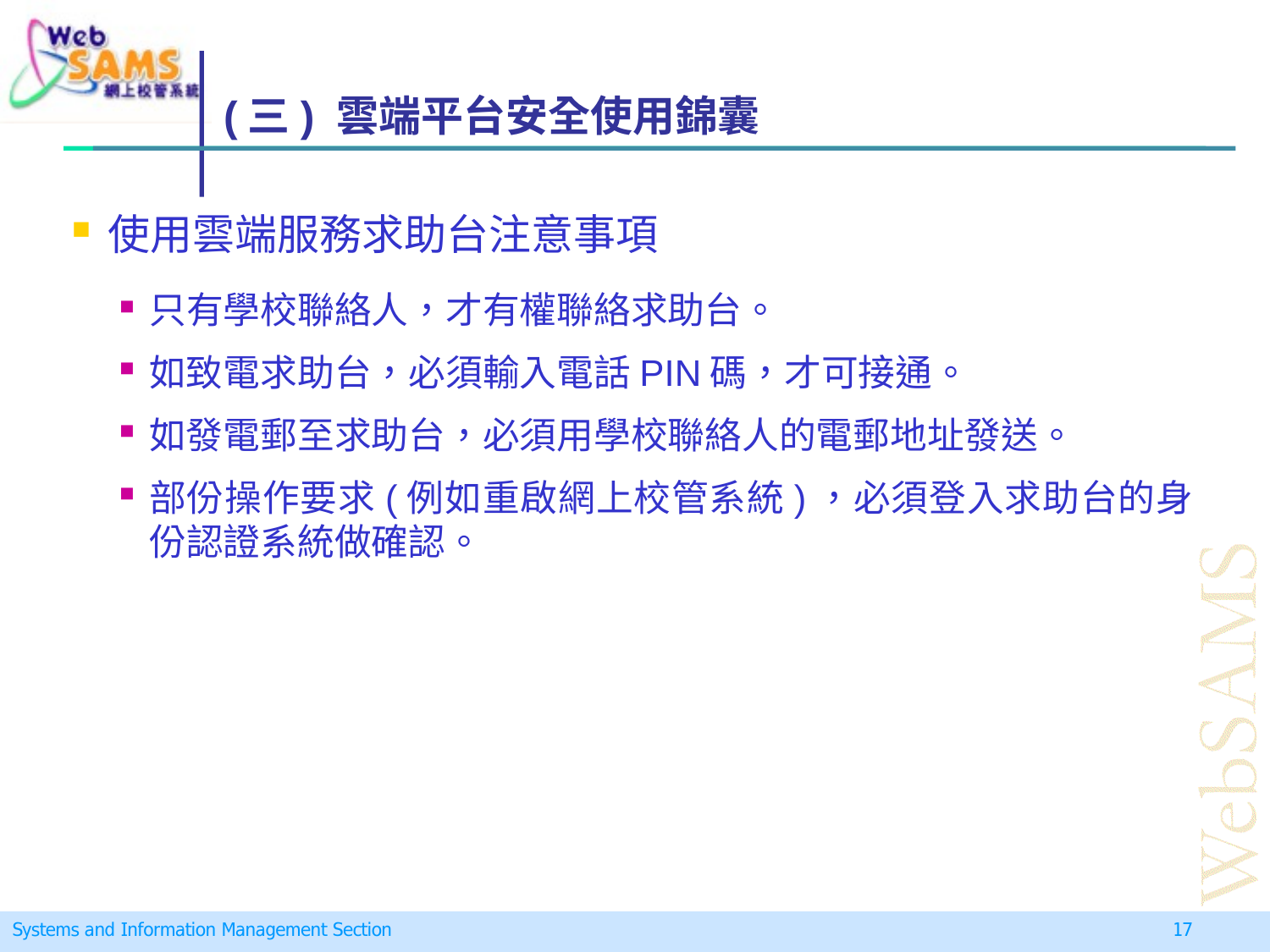

# (三) 雲端平台安全使用錦囊
使用雲端服務求助台注意事項
只有學校聯絡人，才有權聯絡求助台。
如致電求助台，必須輸入電話PIN碼，才可接通。
如發電郵至求助台，必須用學校聯絡人的電郵地址發送。
部份操作要求(例如重啟網上校管系統)，必須登入求助台的身份認證系統做確認。